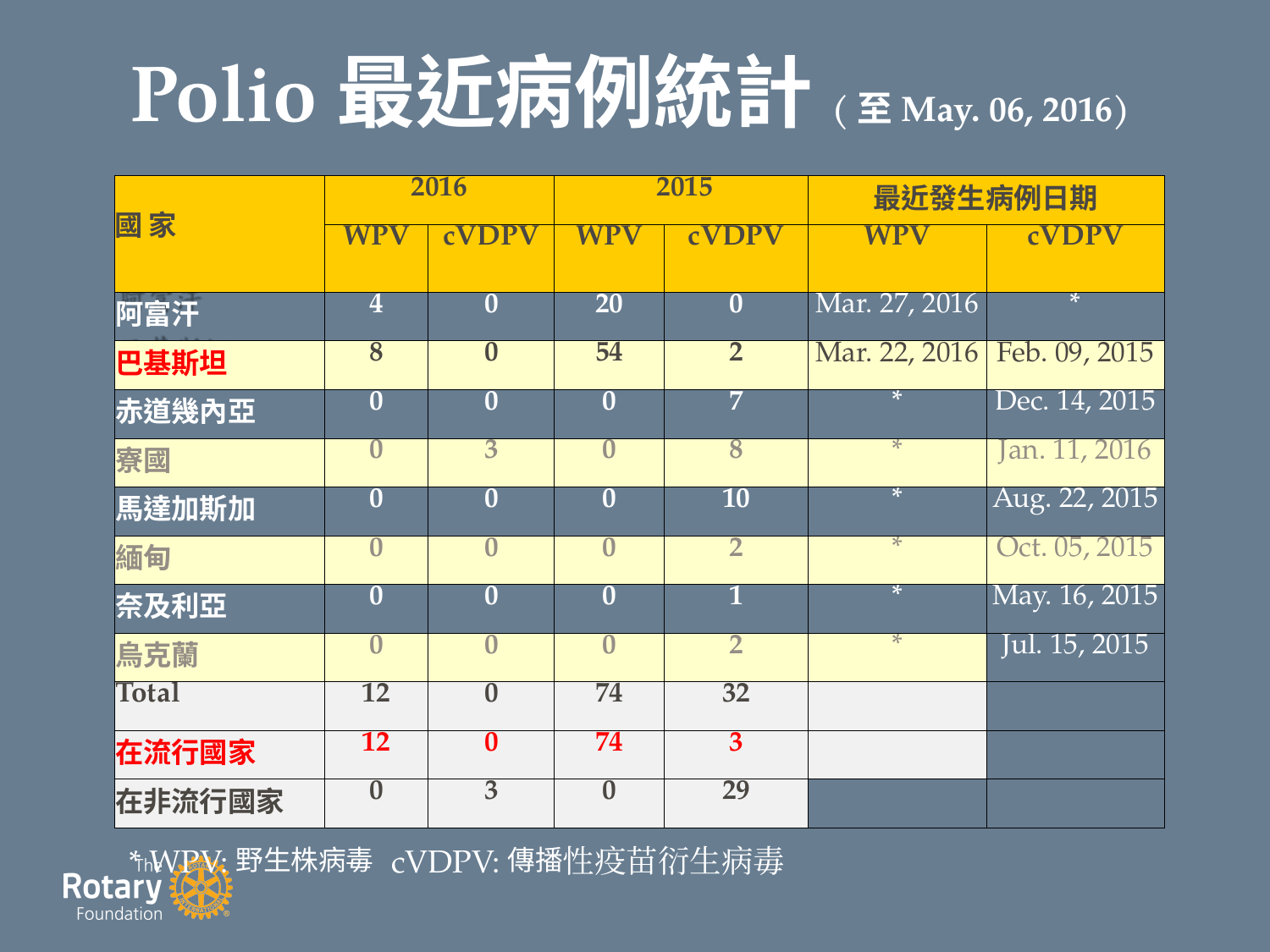

# Polio最近病例統計(至May. 06, 2016)
| 國 家 | 2016 |  | 2015 |  | 最近發生病例日期 |  |
| --- | --- | --- | --- | --- | --- | --- |
|  | WPV | cVDPV | WPV | cVDPV | WPV | cVDPV |
| 阿富汗 | 4 | 0 | 20 | 0 | Mar. 27, 2016 | \* |
| 巴基斯坦 | 8 | 0 | 54 | 2 | Mar. 22, 2016 | Feb. 09, 2015 |
| 赤道幾內亞 | 0 | 0 | 0 | 7 | \* | Dec. 14, 2015 |
| 寮國 | 0 | 3 | 0 | 8 | \* | Jan. 11, 2016 |
| 馬達加斯加 | 0 | 0 | 0 | 10 | \* | Aug. 22, 2015 |
| 緬甸 | 0 | 0 | 0 | 2 | \* | Oct. 05, 2015 |
| 奈及利亞 | 0 | 0 | 0 | 1 | \* | May. 16, 2015 |
| 烏克蘭 | 0 | 0 | 0 | 2 | \* | Jul. 15, 2015 |
| Total | 12 | 0 | 74 | 32 |  |  |
| 在流行國家 | 12 | 0 | 74 | 3 |  |  |
| 在非流行國家 | 0 | 3 | 0 | 29 |  |  |

* WPV:野生株病毒 cVDPV:傳播性疫苗衍生病毒